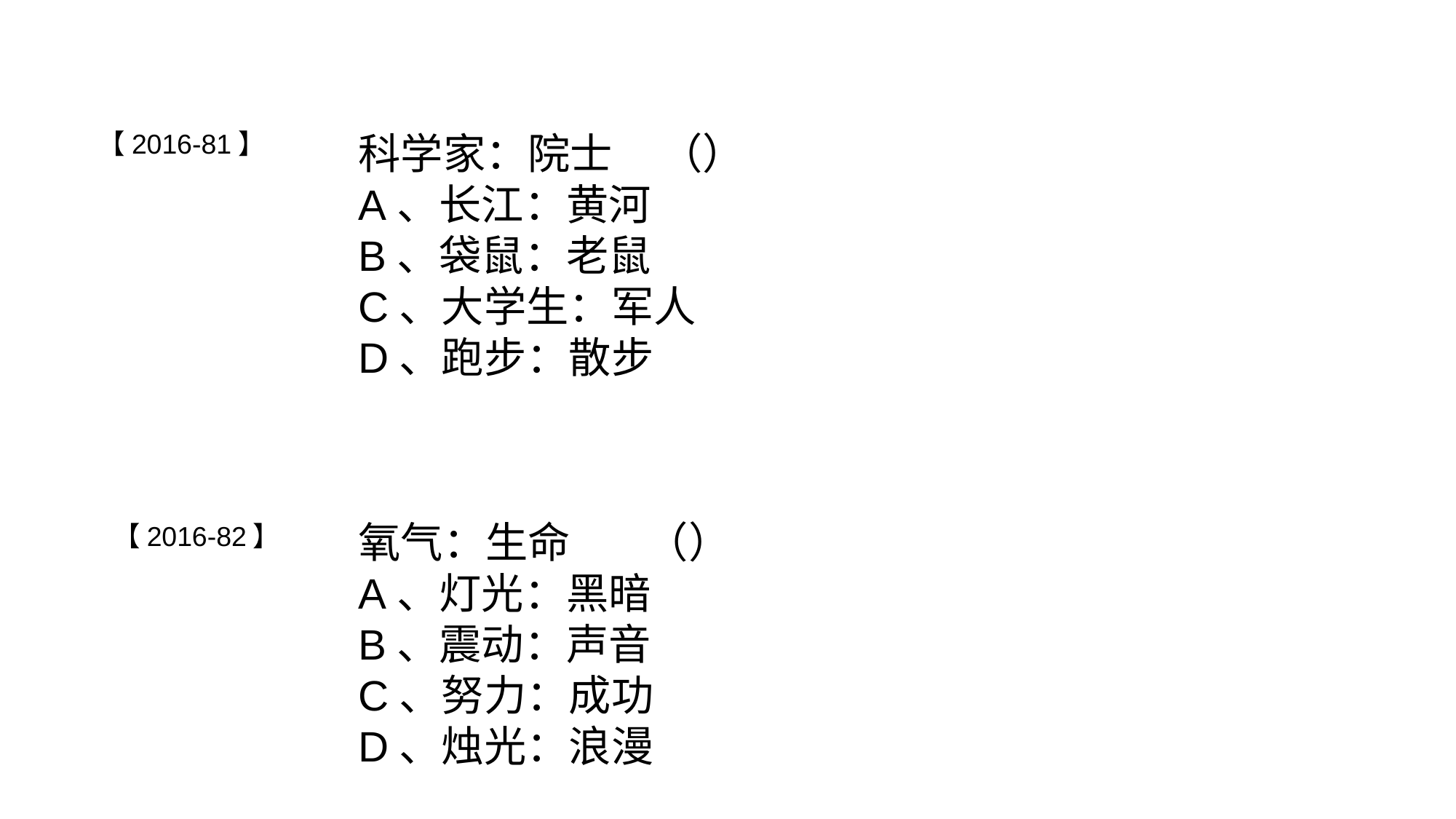

【2016-81】
科学家：院士     （）A、长江：黄河B、袋鼠：老鼠C、大学生：军人D、跑步：散步
氧气：生命        （）A、灯光：黑暗B、震动：声音C、努力：成功D、烛光：浪漫
【2016-82】